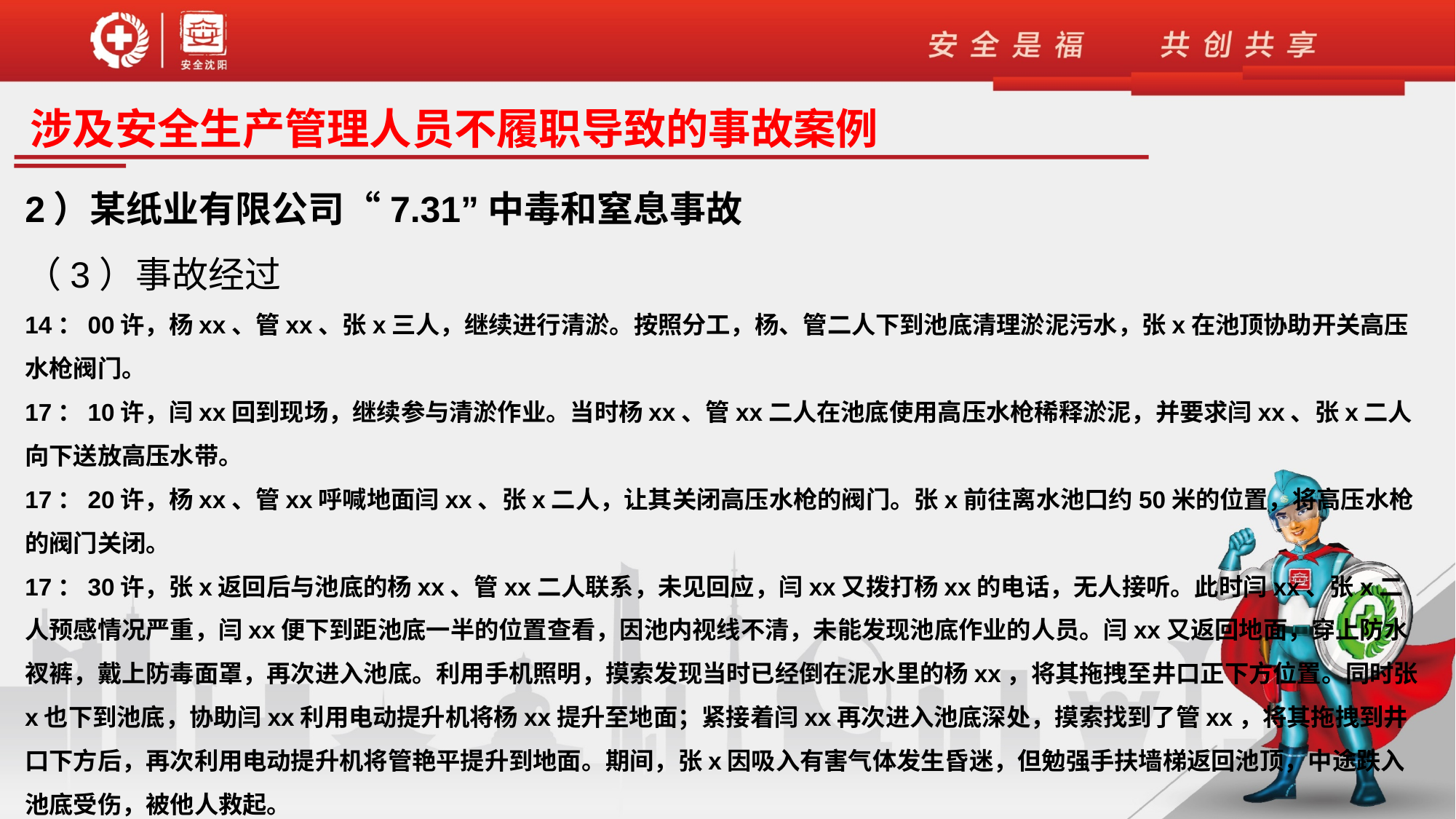

涉及安全生产管理人员不履职导致的事故案例

2）某纸业有限公司“7.31”中毒和窒息事故
（3）事故经过
14：00许，杨xx、管xx、张x三人，继续进行清淤。按照分工，杨、管二人下到池底清理淤泥污水，张x在池顶协助开关高压水枪阀门。
17：10许，闫xx回到现场，继续参与清淤作业。当时杨xx、管xx二人在池底使用高压水枪稀释淤泥，并要求闫xx、张x二人向下送放高压水带。
17：20许，杨xx、管xx呼喊地面闫xx、张x二人，让其关闭高压水枪的阀门。张x前往离水池口约50米的位置，将高压水枪的阀门关闭。
17：30许，张x返回后与池底的杨xx、管xx二人联系，未见回应，闫xx又拨打杨xx的电话，无人接听。此时闫xx、张x二人预感情况严重，闫xx便下到距池底一半的位置查看，因池内视线不清，未能发现池底作业的人员。闫xx又返回地面，穿上防水衩裤，戴上防毒面罩，再次进入池底。利用手机照明，摸索发现当时已经倒在泥水里的杨xx，将其拖拽至井口正下方位置。同时张x也下到池底，协助闫xx利用电动提升机将杨xx提升至地面；紧接着闫xx再次进入池底深处，摸索找到了管xx，将其拖拽到井口下方后，再次利用电动提升机将管艳平提升到地面。期间，张x因吸入有害气体发生昏迷，但勉强手扶墙梯返回池顶，中途跌入池底受伤，被他人救起。